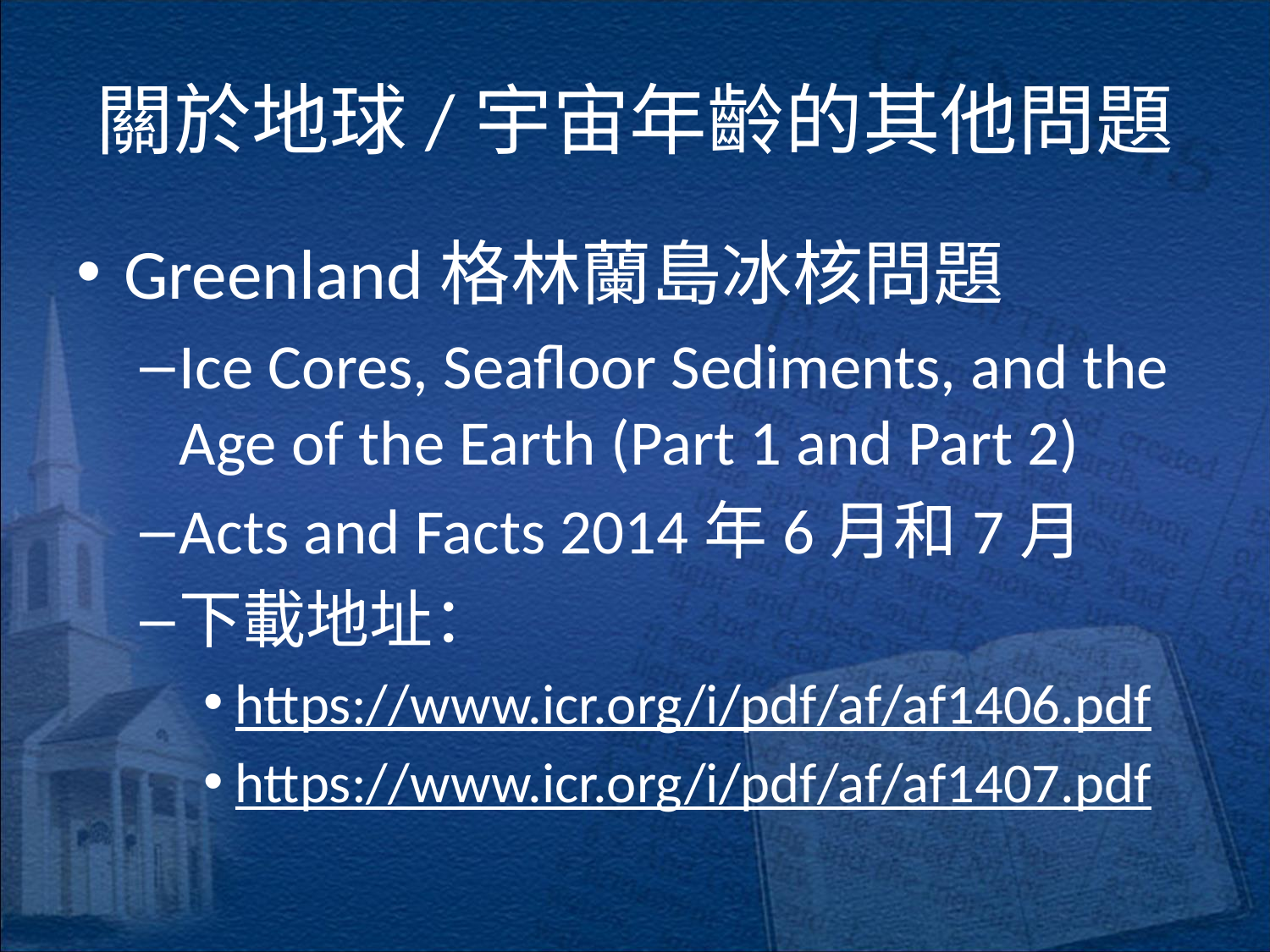

# 關於地球/宇宙年齡的其他問題
Greenland格林蘭島冰核問題
Ice Cores, Seafloor Sediments, and the Age of the Earth (Part 1 and Part 2)
Acts and Facts 2014年6月和7月
下載地址：
https://www.icr.org/i/pdf/af/af1406.pdf
https://www.icr.org/i/pdf/af/af1407.pdf